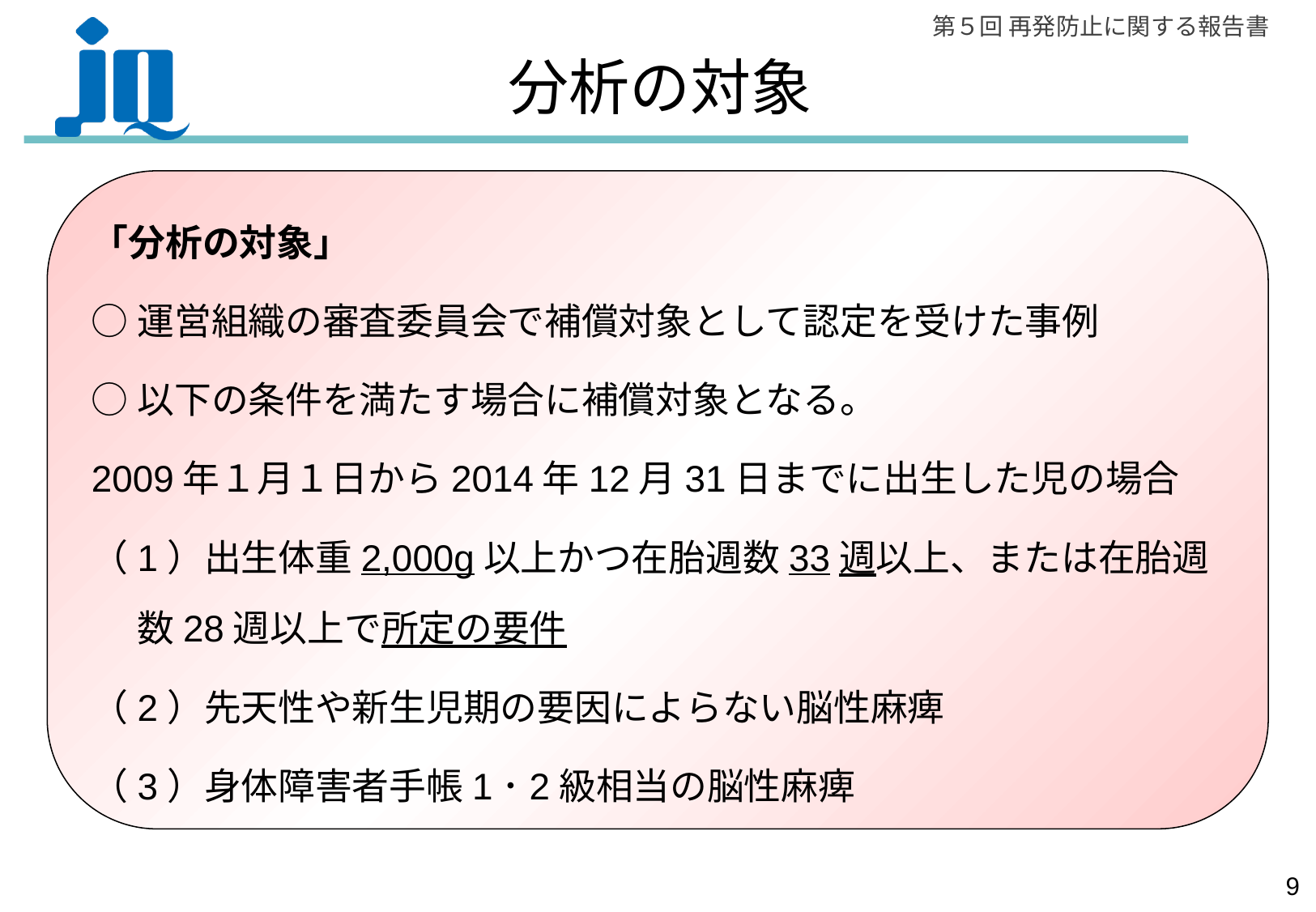

# 分析の対象
「分析の対象」
○運営組織の審査委員会で補償対象として認定を受けた事例
○以下の条件を満たす場合に補償対象となる。
2009年１月１日から2014年12月31日までに出生した児の場合
（1）出生体重2,000g以上かつ在胎週数33週以上、または在胎週数28週以上で所定の要件
（2）先天性や新生児期の要因によらない脳性麻痺
（3）身体障害者手帳1･2級相当の脳性麻痺
9